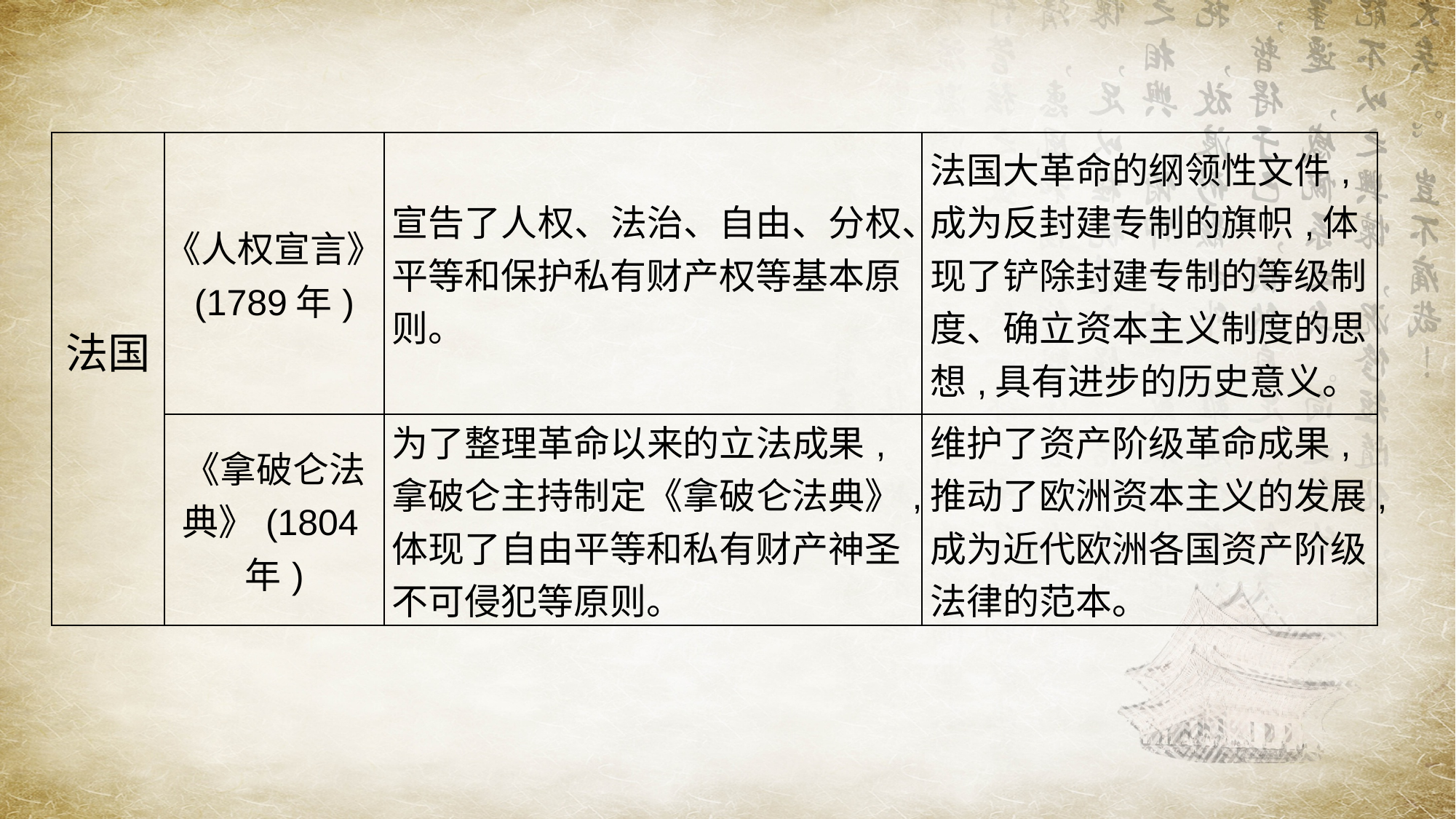

| 法国 | 《人权宣言》(1789年) | 宣告了人权、法治、自由、分权、平等和保护私有财产权等基本原则。 | 法国大革命的纲领性文件,成为反封建专制的旗帜,体现了铲除封建专制的等级制度、确立资本主义制度的思想,具有进步的历史意义。 |
| --- | --- | --- | --- |
|  | 《拿破仑法典》(1804年) | 为了整理革命以来的立法成果,拿破仑主持制定《拿破仑法典》,体现了自由平等和私有财产神圣不可侵犯等原则。 | 维护了资产阶级革命成果,推动了欧洲资本主义的发展,成为近代欧洲各国资产阶级法律的范本。 |